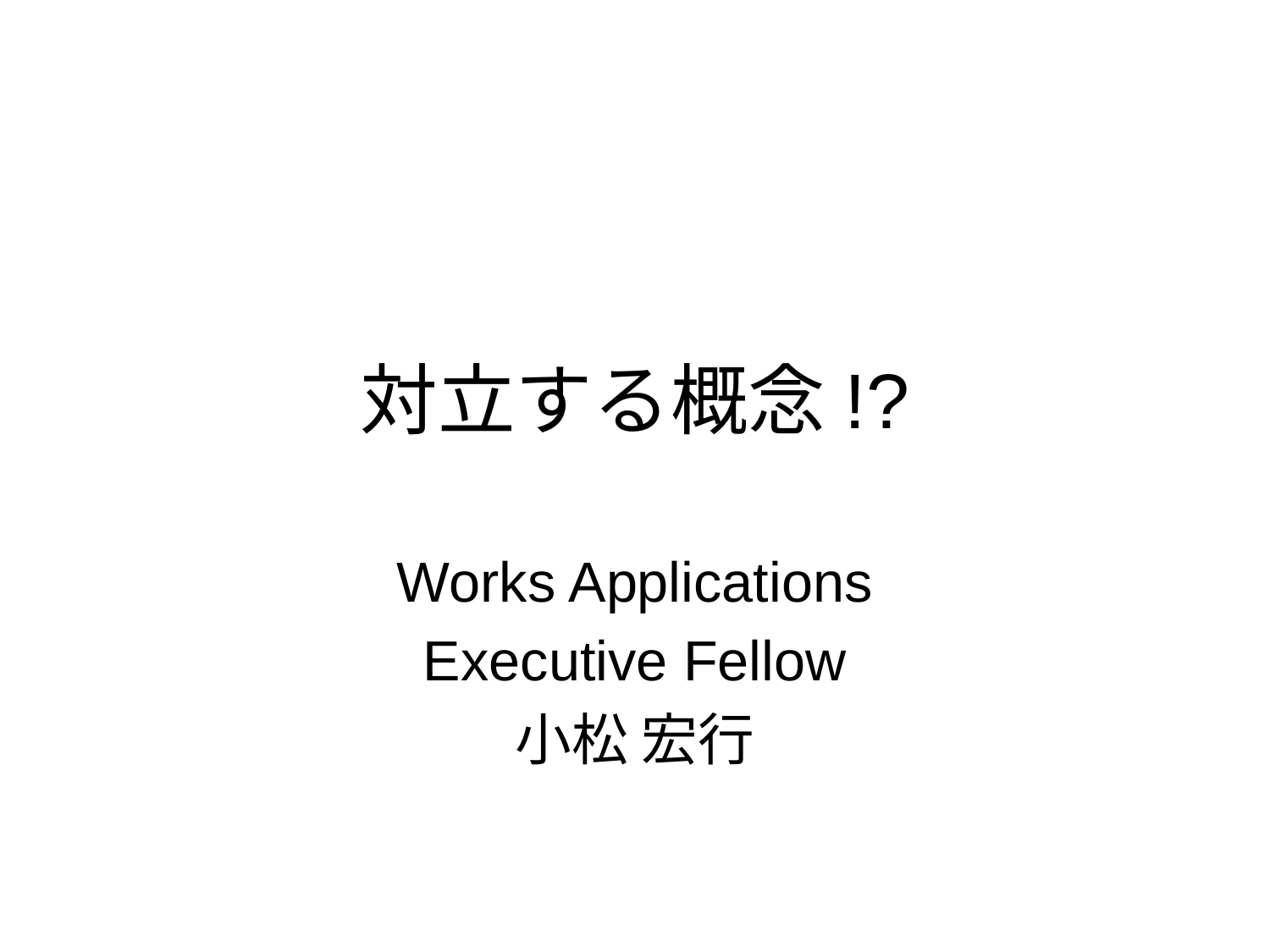

# 対立する概念!?
Works Applications
Executive Fellow
小松 宏行